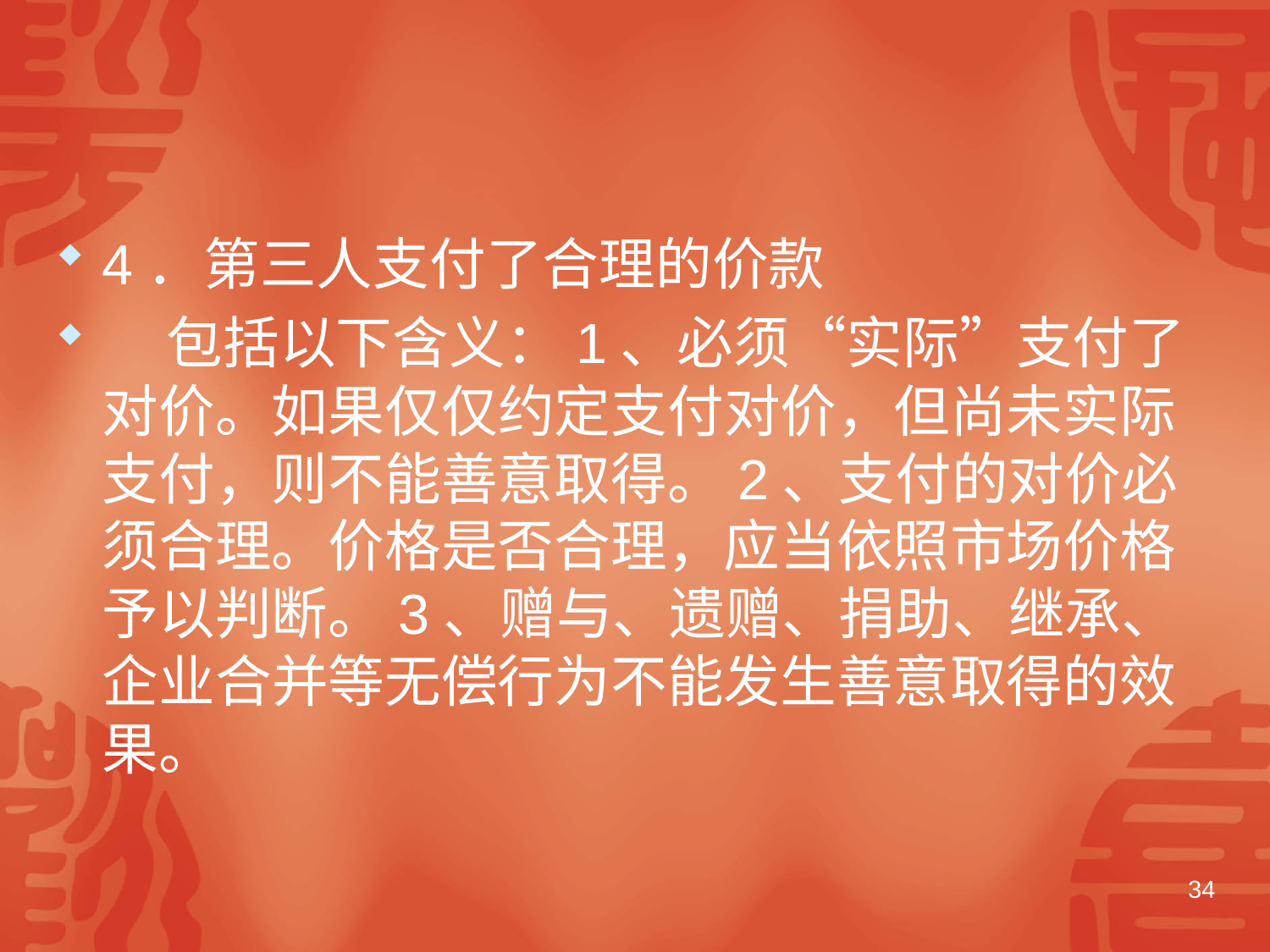

#
4．第三人支付了合理的价款
    包括以下含义：1、必须“实际”支付了对价。如果仅仅约定支付对价，但尚未实际支付，则不能善意取得。2、支付的对价必须合理。价格是否合理，应当依照市场价格予以判断。3、赠与、遗赠、捐助、继承、企业合并等无偿行为不能发生善意取得的效果。
34